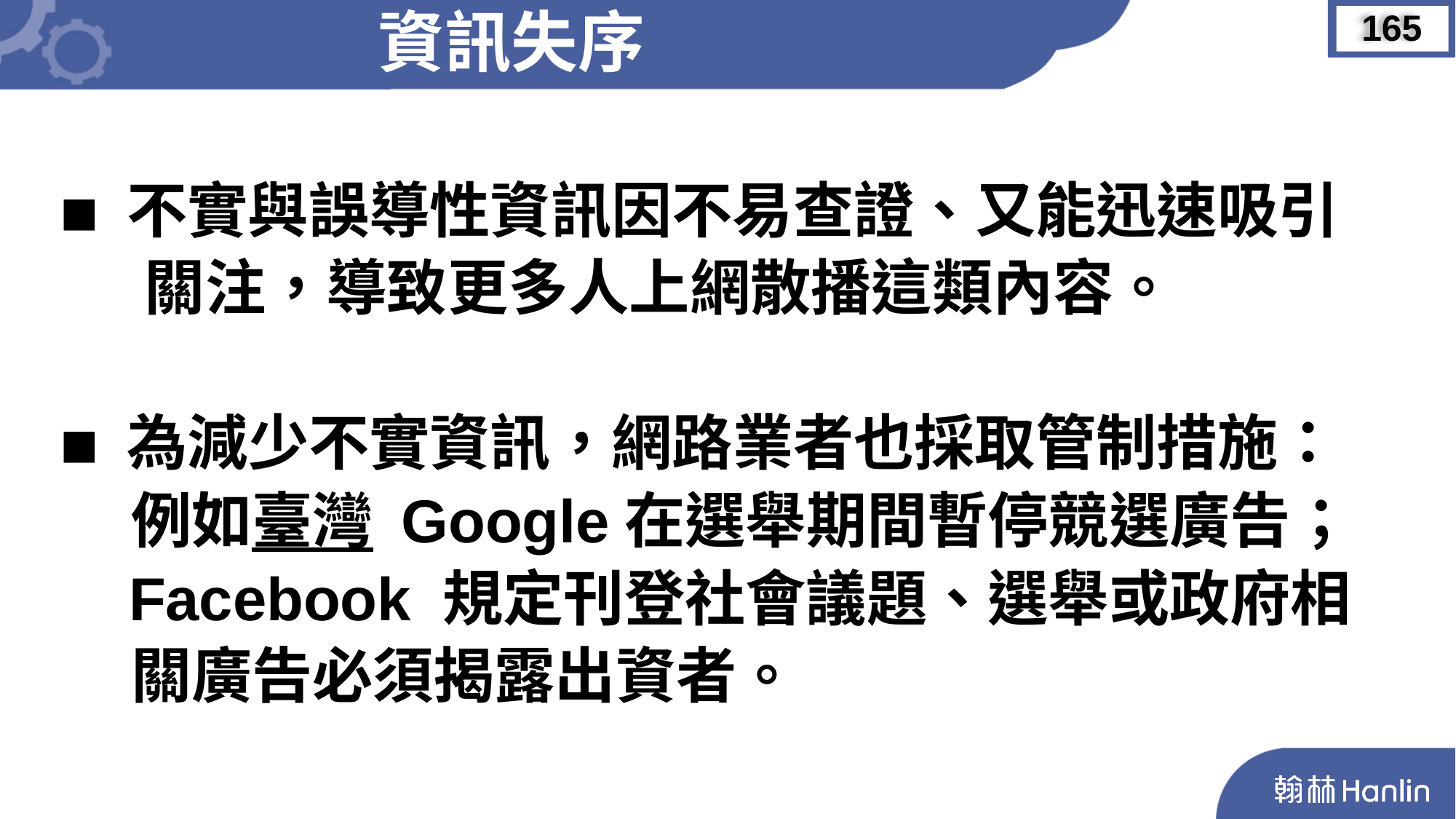

資訊失序
165

◼︎ 不實與誤導性資訊因不易查證、又能迅速吸引
     關注，導致更多人上網散播這類內容。

◼︎ 為減少不實資訊，網路業者也採取管制措施：
    例如臺灣 Google在選舉期間暫停競選廣告；
    Facebook 規定刊登社會議題、選舉或政府相
    關廣告必須揭露出資者。